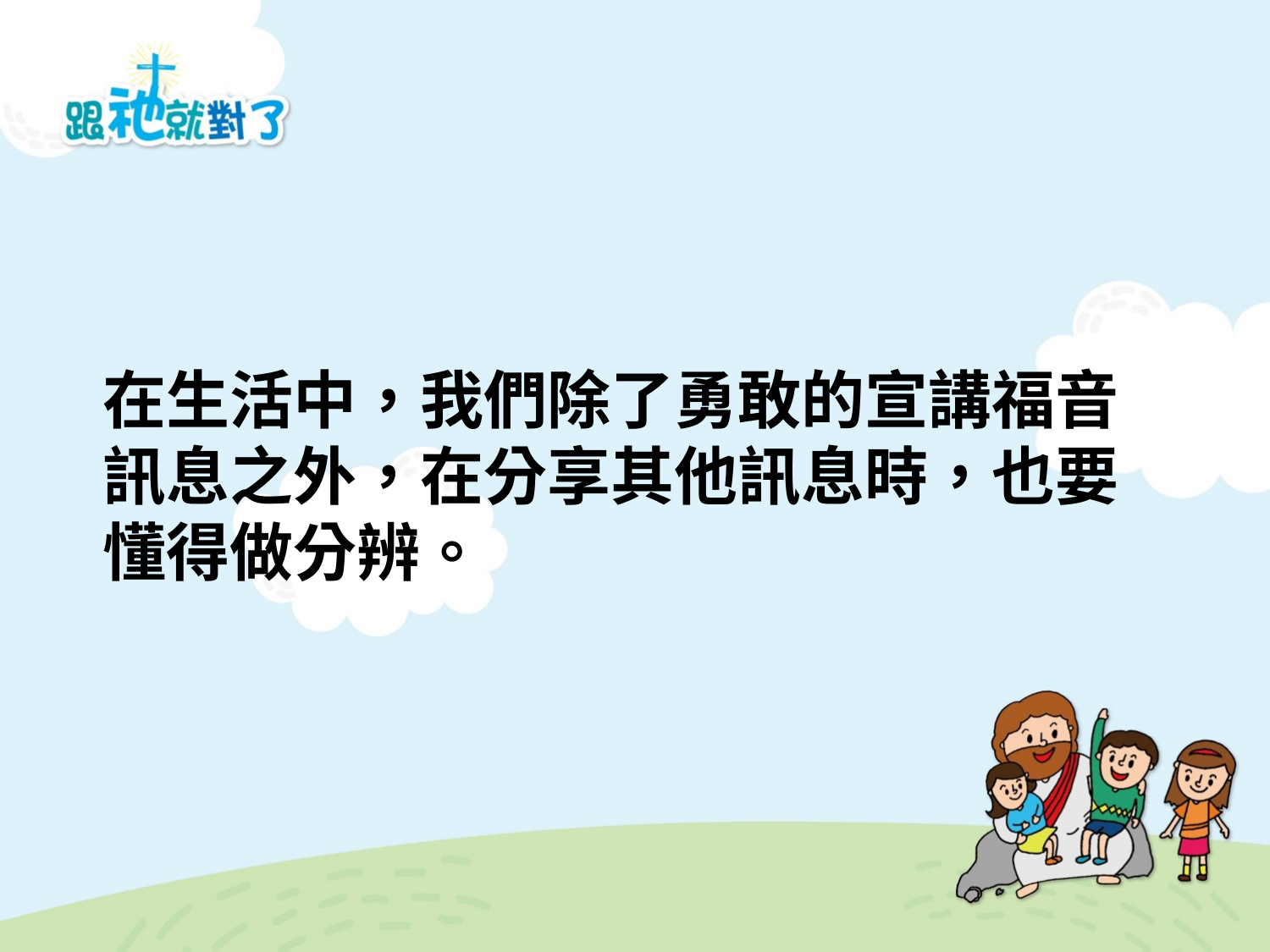

在生活中，我們除了勇敢的宣講福音訊息之外，在分享其他訊息時，也要懂得做分辨。